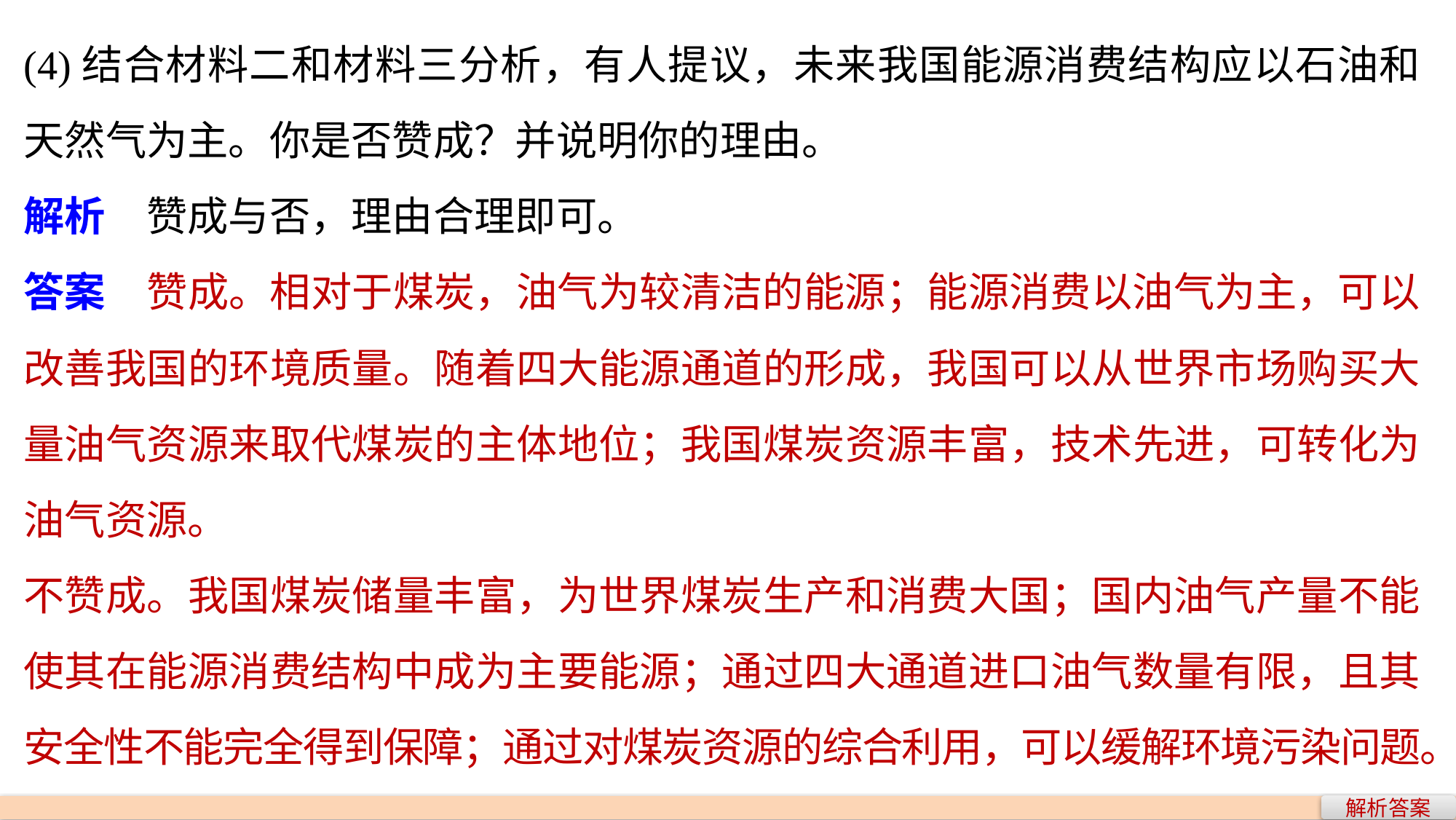

(4)结合材料二和材料三分析，有人提议，未来我国能源消费结构应以石油和天然气为主。你是否赞成？并说明你的理由。
解析　赞成与否，理由合理即可。
答案　赞成。相对于煤炭，油气为较清洁的能源；能源消费以油气为主，可以改善我国的环境质量。随着四大能源通道的形成，我国可以从世界市场购买大量油气资源来取代煤炭的主体地位；我国煤炭资源丰富，技术先进，可转化为油气资源。
不赞成。我国煤炭储量丰富，为世界煤炭生产和消费大国；国内油气产量不能使其在能源消费结构中成为主要能源；通过四大通道进口油气数量有限，且其安全性不能完全得到保障；通过对煤炭资源的综合利用，可以缓解环境污染问题。
解析答案